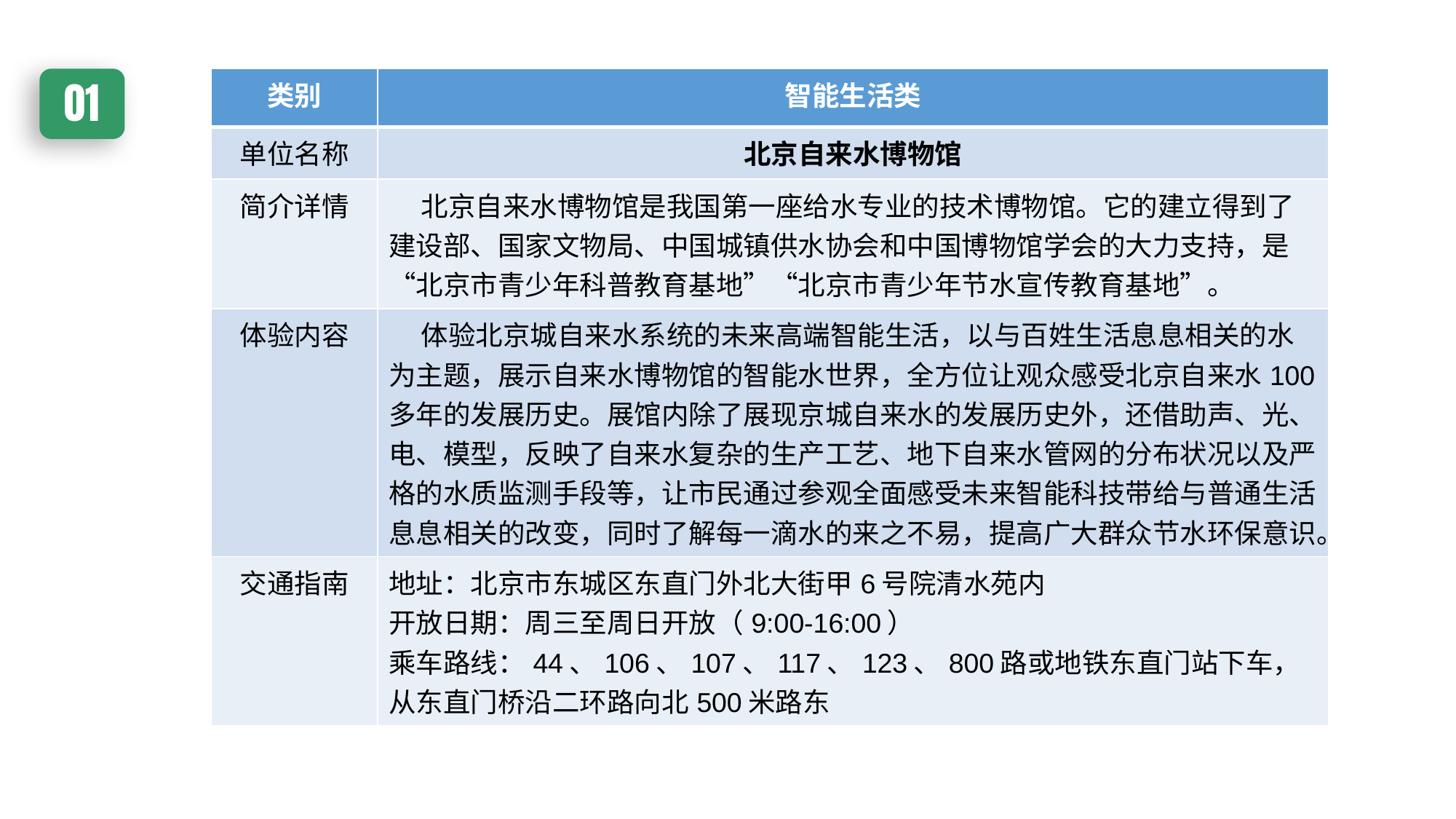

01
| 类别 | 智能生活类 |
| --- | --- |
| 单位名称 | 北京自来水博物馆 |
| 简介详情 | 北京自来水博物馆是我国第一座给水专业的技术博物馆。它的建立得到了建设部、国家文物局、中国城镇供水协会和中国博物馆学会的大力支持，是“北京市青少年科普教育基地”“北京市青少年节水宣传教育基地”。 |
| 体验内容 | 体验北京城自来水系统的未来高端智能生活，以与百姓生活息息相关的水为主题，展示自来水博物馆的智能水世界，全方位让观众感受北京自来水100多年的发展历史。展馆内除了展现京城自来水的发展历史外，还借助声、光、电、模型，反映了自来水复杂的生产工艺、地下自来水管网的分布状况以及严格的水质监测手段等，让市民通过参观全面感受未来智能科技带给与普通生活息息相关的改变，同时了解每一滴水的来之不易，提高广大群众节水环保意识。 |
| 交通指南 | 地址：北京市东城区东直门外北大街甲6号院清水苑内 开放日期：周三至周日开放（9:00-16:00） 乘车路线：44、106、107、117、123、800路或地铁东直门站下车，从东直门桥沿二环路向北500米路东 |